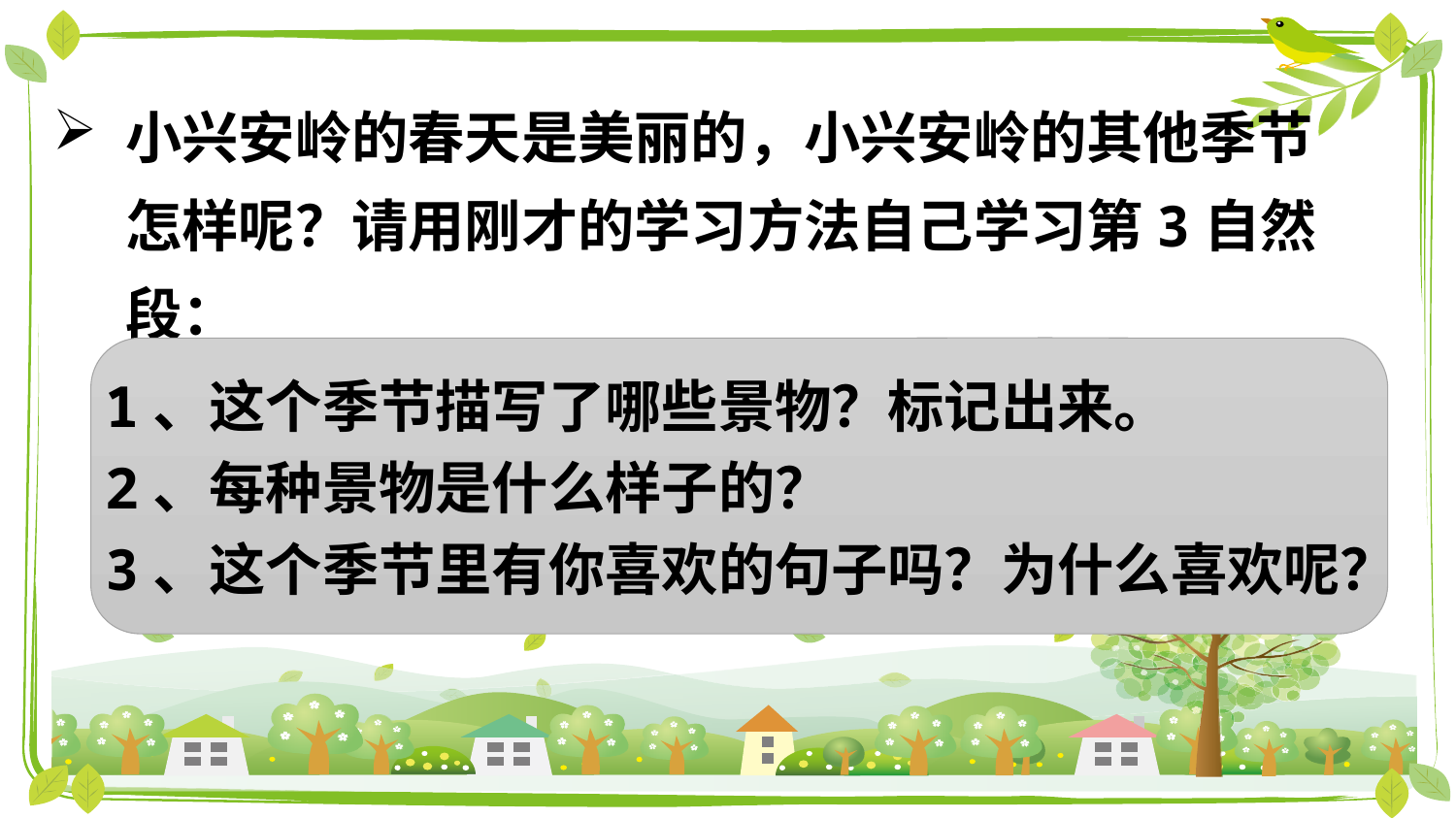

小兴安岭的春天是美丽的，小兴安岭的其他季节怎样呢？请用刚才的学习方法自己学习第3自然段：

1、这个季节描写了哪些景物？标记出来。
2、每种景物是什么样子的？
3、这个季节里有你喜欢的句子吗？为什么喜欢呢？